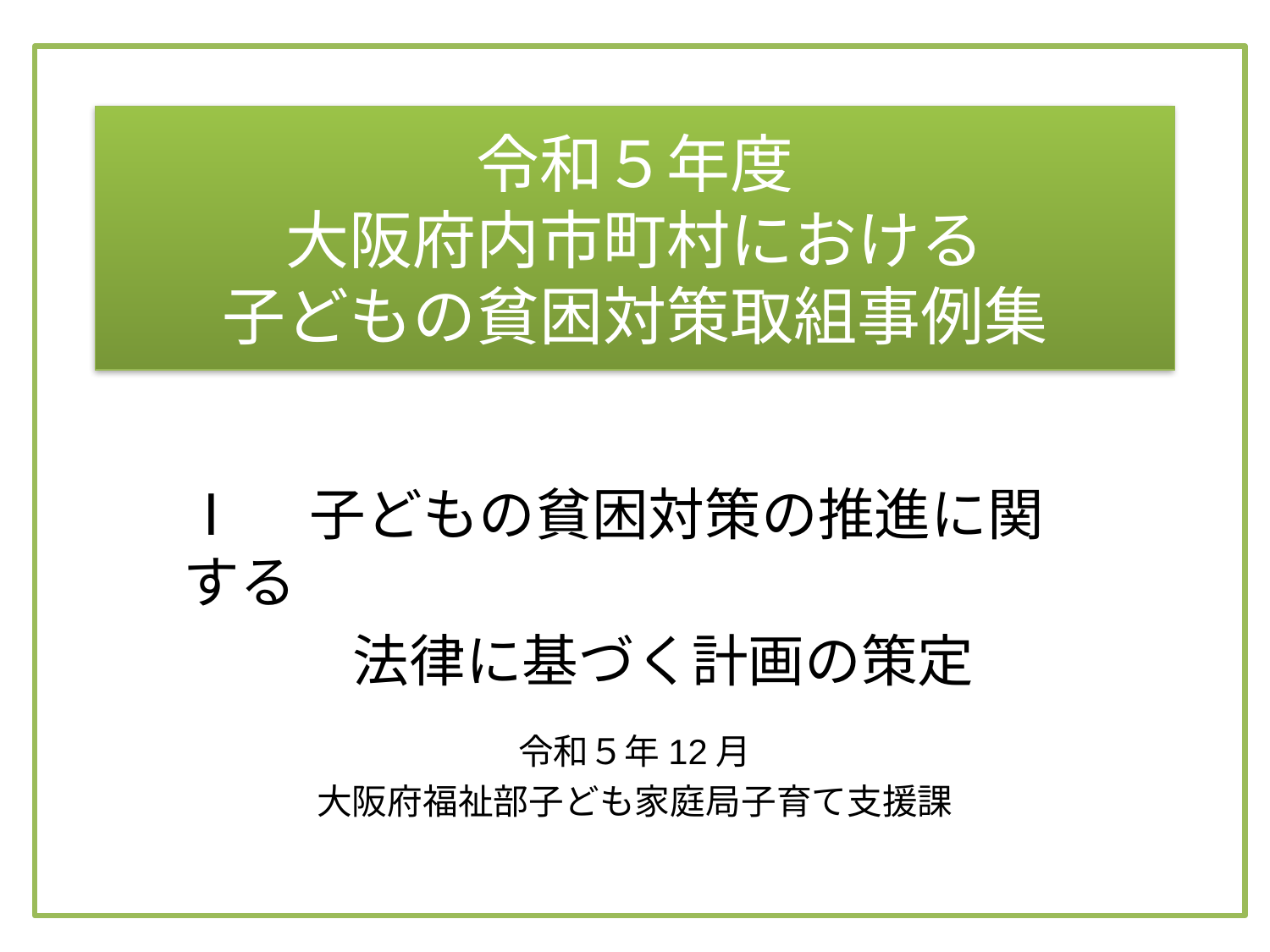

# 令和５年度 大阪府内市町村における 子どもの貧困対策取組事例集
Ⅰ　子どもの貧困対策の推進に関する
　　　法律に基づく計画の策定
令和５年12月
大阪府福祉部子ども家庭局子育て支援課